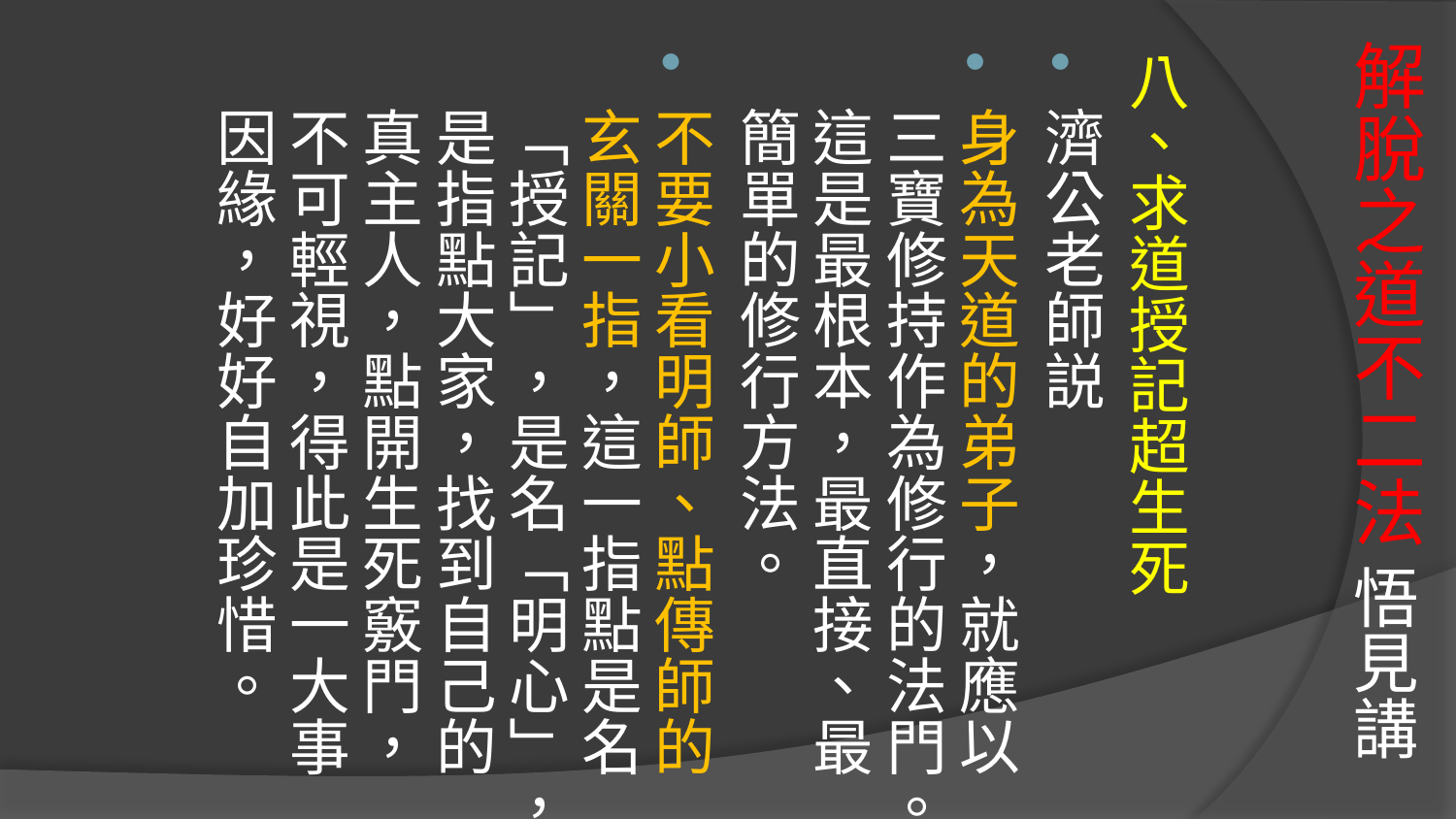

# 解脫之道不二法 悟見講
八、求道授記超生死
濟公老師説
身為天道的弟子，就應以三寶修持作為修行的法門。這是最根本，最直接、最簡單的修行方法。
不要小看明師、點傳師的玄關一指，這一指點是名「授記」，是名「明心」，是指點大家，找到自己的真主人，點開生死竅門，不可輕視，得此是一大事因緣，好好自加珍惜。